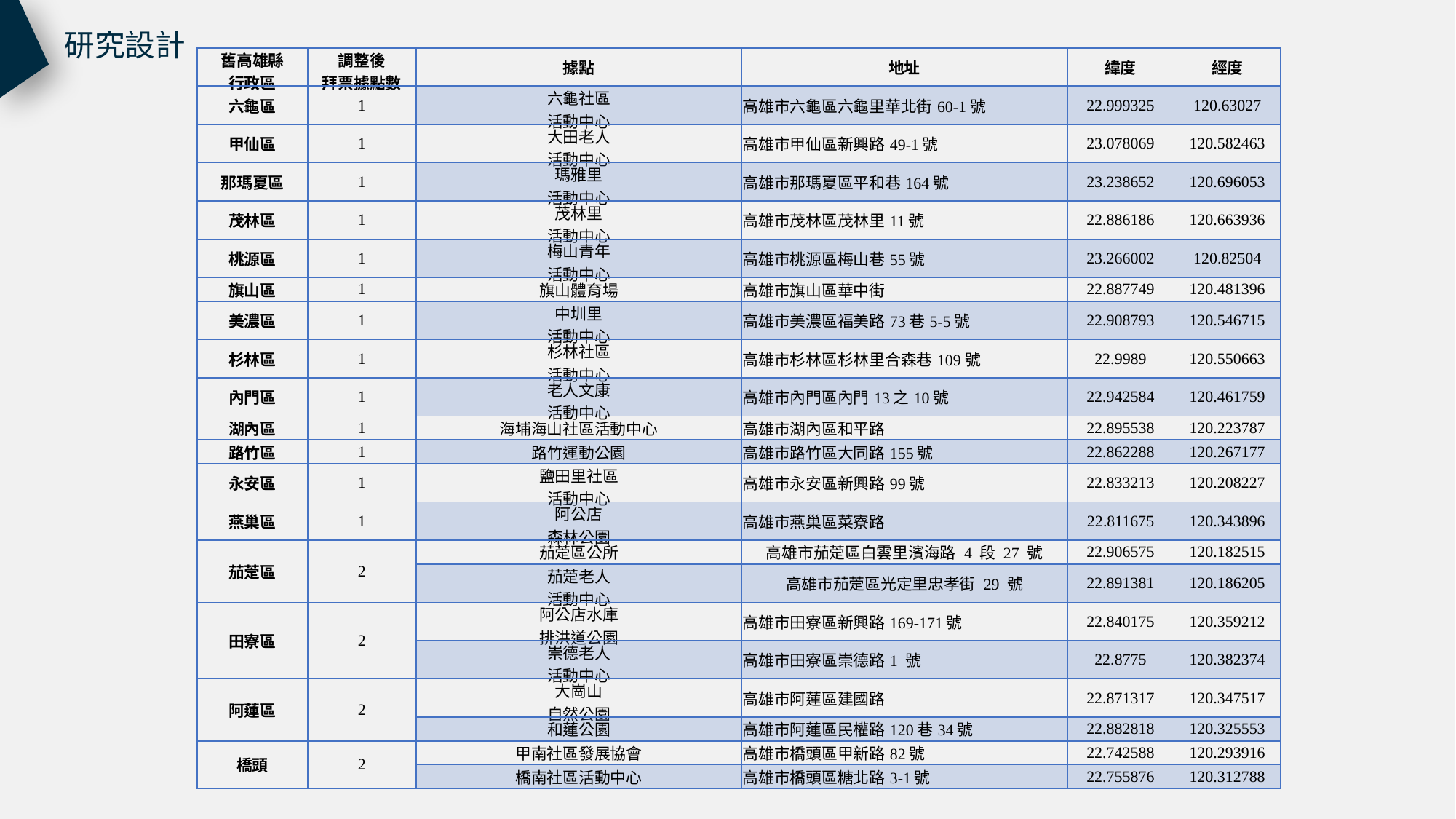

研究設計
| 舊高雄縣 行政區 | 調整後 拜票據點數 | 據點 | 地址 | 緯度 | 經度 |
| --- | --- | --- | --- | --- | --- |
| 六龜區 | 1 | 六龜社區 活動中心 | 高雄市六龜區六龜里華北街60-1號 | 22.999325 | 120.63027 |
| 甲仙區 | 1 | 大田老人 活動中心 | 高雄市甲仙區新興路49-1號 | 23.078069 | 120.582463 |
| 那瑪夏區 | 1 | 瑪雅里 活動中心 | 高雄市那瑪夏區平和巷164號 | 23.238652 | 120.696053 |
| 茂林區 | 1 | 茂林里 活動中心 | 高雄市茂林區茂林里11號 | 22.886186 | 120.663936 |
| 桃源區 | 1 | 梅山青年 活動中心 | 高雄市桃源區梅山巷55號 | 23.266002 | 120.82504 |
| 旗山區 | 1 | 旗山體育場 | 高雄市旗山區華中街 | 22.887749 | 120.481396 |
| 美濃區 | 1 | 中圳里 活動中心 | 高雄市美濃區福美路73巷5-5號 | 22.908793 | 120.546715 |
| 杉林區 | 1 | 杉林社區 活動中心 | 高雄市杉林區杉林里合森巷109號 | 22.9989 | 120.550663 |
| 內門區 | 1 | 老人文康 活動中心 | 高雄市內門區內門13之10號 | 22.942584 | 120.461759 |
| 湖內區 | 1 | 海埔海山社區活動中心 | 高雄市湖內區和平路 | 22.895538 | 120.223787 |
| 路竹區 | 1 | 路竹運動公園 | 高雄市路竹區大同路155號 | 22.862288 | 120.267177 |
| 永安區 | 1 | 鹽田里社區 活動中心 | 高雄市永安區新興路99號 | 22.833213 | 120.208227 |
| 燕巢區 | 1 | 阿公店 森林公園 | 高雄市燕巢區菜寮路 | 22.811675 | 120.343896 |
| 茄萣區 | 2 | 茄萣區公所 | 高雄市茄萣區白雲里濱海路 4 段 27 號 | 22.906575 | 120.182515 |
|  |  | 茄萣老人 活動中心 | 高雄市茄萣區光定里忠孝街 29 號 | 22.891381 | 120.186205 |
| 田寮區 | 2 | 阿公店水庫 排洪道公園 | 高雄市田寮區新興路169-171號 | 22.840175 | 120.359212 |
|  |  | 崇德老人 活動中心 | 高雄市田寮區崇德路1 號 | 22.8775 | 120.382374 |
| 阿蓮區 | 2 | 大崗山 自然公園 | 高雄市阿蓮區建國路 | 22.871317 | 120.347517 |
|  |  | 和蓮公園 | 高雄市阿蓮區民權路120巷34號 | 22.882818 | 120.325553 |
| 橋頭 | 2 | 甲南社區發展協會 | 高雄市橋頭區甲新路82號 | 22.742588 | 120.293916 |
|  |  | 橋南社區活動中心 | 高雄市橋頭區糖北路3-1號 | 22.755876 | 120.312788 |